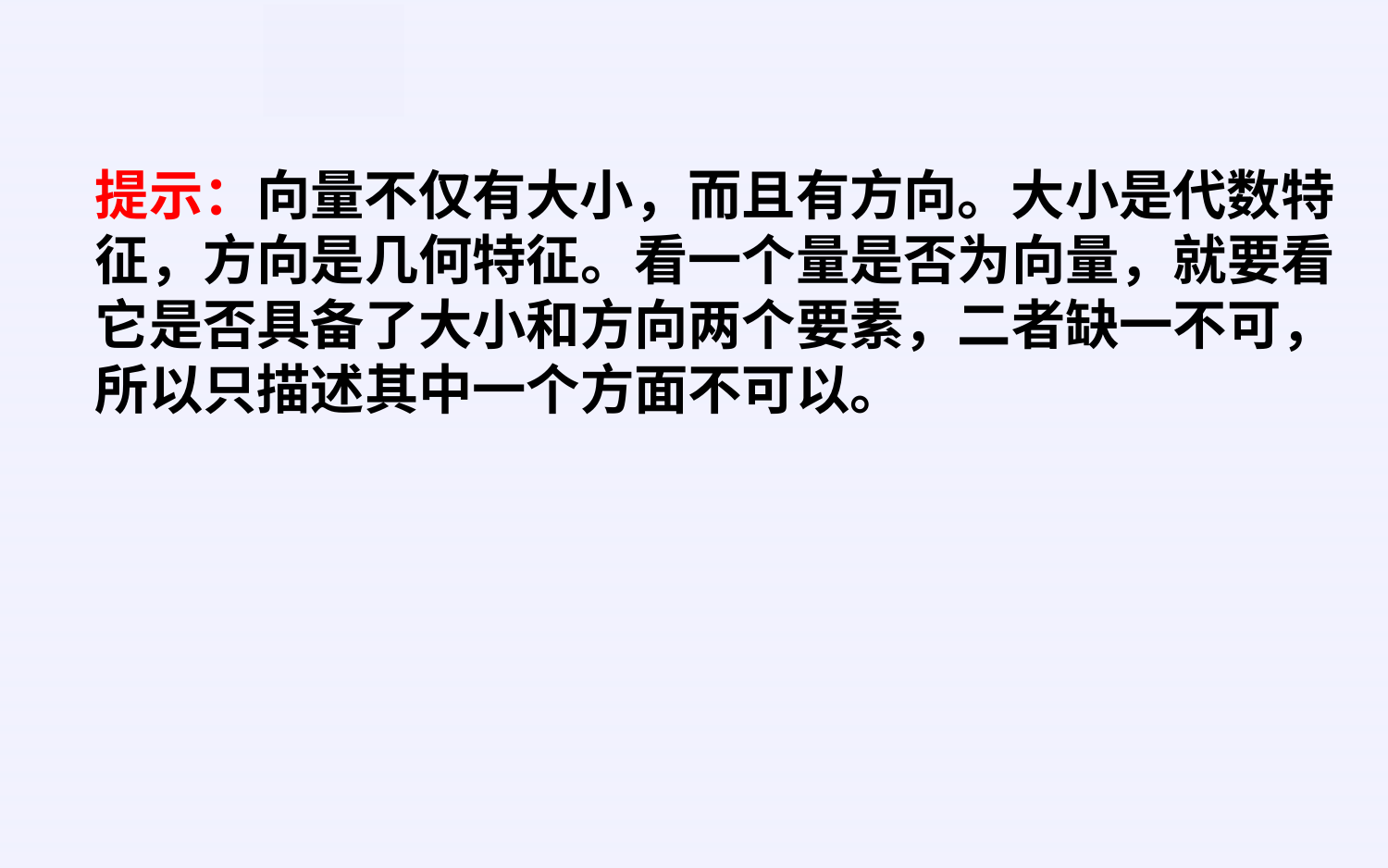

提示：向量不仅有大小，而且有方向。大小是代数特征，方向是几何特征。看一个量是否为向量，就要看它是否具备了大小和方向两个要素，二者缺一不可，所以只描述其中一个方面不可以。